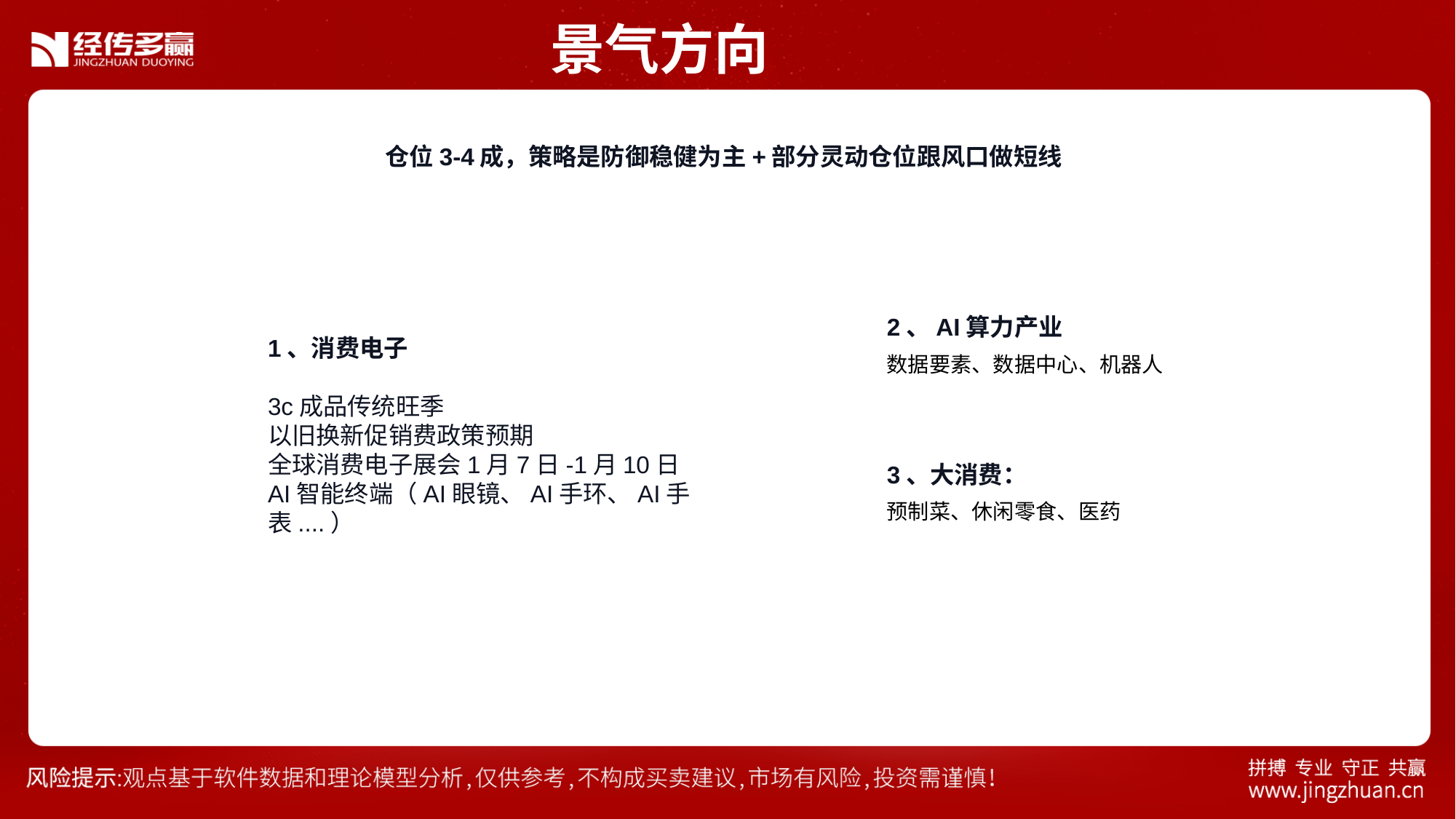

景气方向
仓位3-4成，策略是防御稳健为主+部分灵动仓位跟风口做短线

2、AI算力产业
数据要素、数据中心、机器人

3、大消费：
预制菜、休闲零食、医药

1、消费电子

3c成品传统旺季
以旧换新促销费政策预期
全球消费电子展会1月7日-1月10日
AI智能终端（AI眼镜、AI手环、AI手表....）